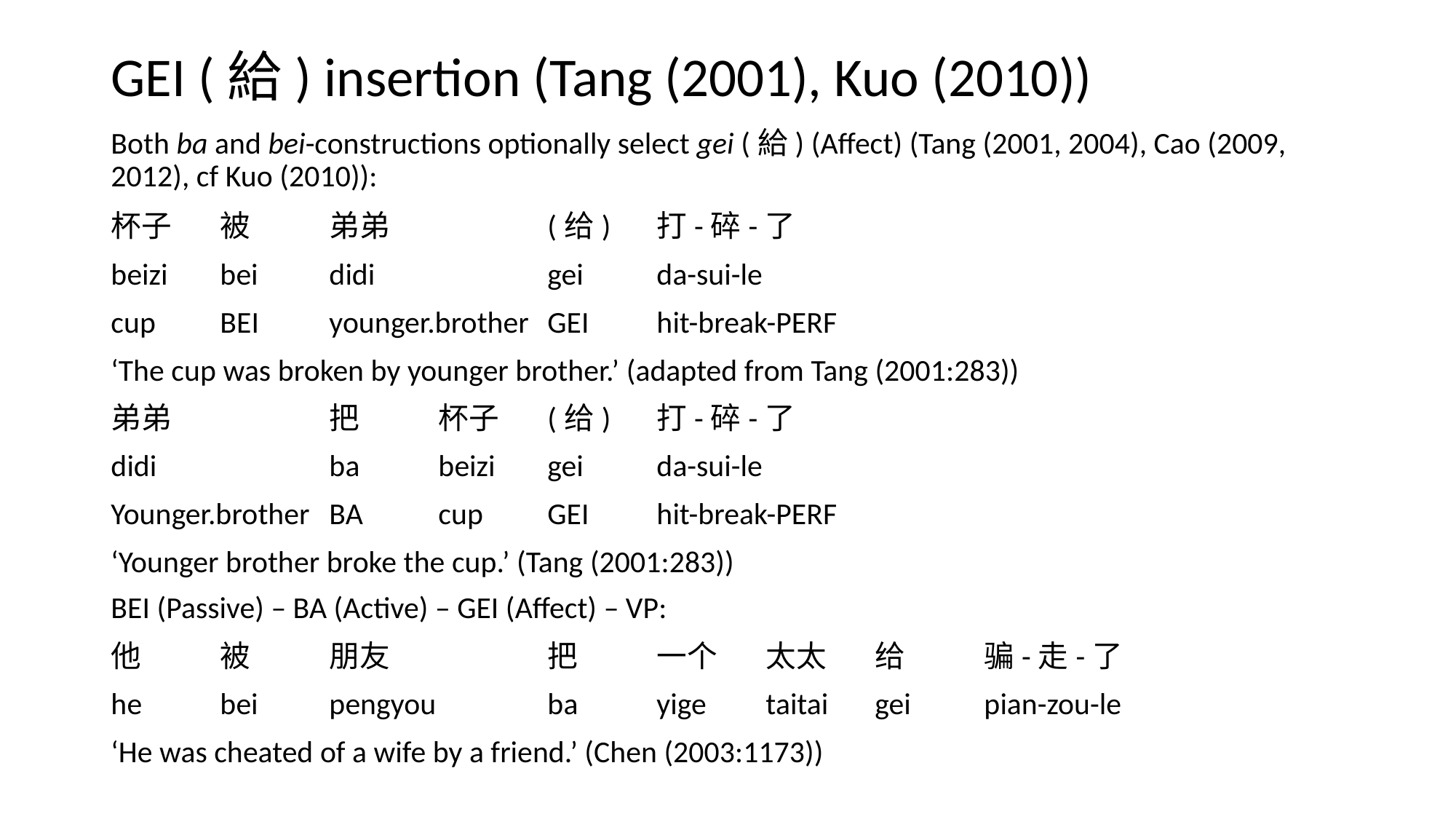

# GEI (給) insertion (Tang (2001), Kuo (2010))
Both ba and bei-constructions optionally select gei (給) (Affect) (Tang (2001, 2004), Cao (2009, 2012), cf Kuo (2010)):
杯子	被	弟弟		(给)	打-碎-了
beizi	bei	didi		gei	da-sui-le
cup	BEI	younger.brother	GEI	hit-break-PERF
‘The cup was broken by younger brother.’ (adapted from Tang (2001:283))
弟弟		把	杯子	(给)	打-碎-了
didi		ba	beizi	gei	da-sui-le
Younger.brother	BA	cup	GEI	hit-break-PERF
‘Younger brother broke the cup.’ (Tang (2001:283))
BEI (Passive) – BA (Active) – GEI (Affect) – VP:
他	被	朋友		把	一个	太太	给	骗-走-了
he	bei	pengyou		ba	yige	taitai	gei	pian-zou-le
‘He was cheated of a wife by a friend.’ (Chen (2003:1173))